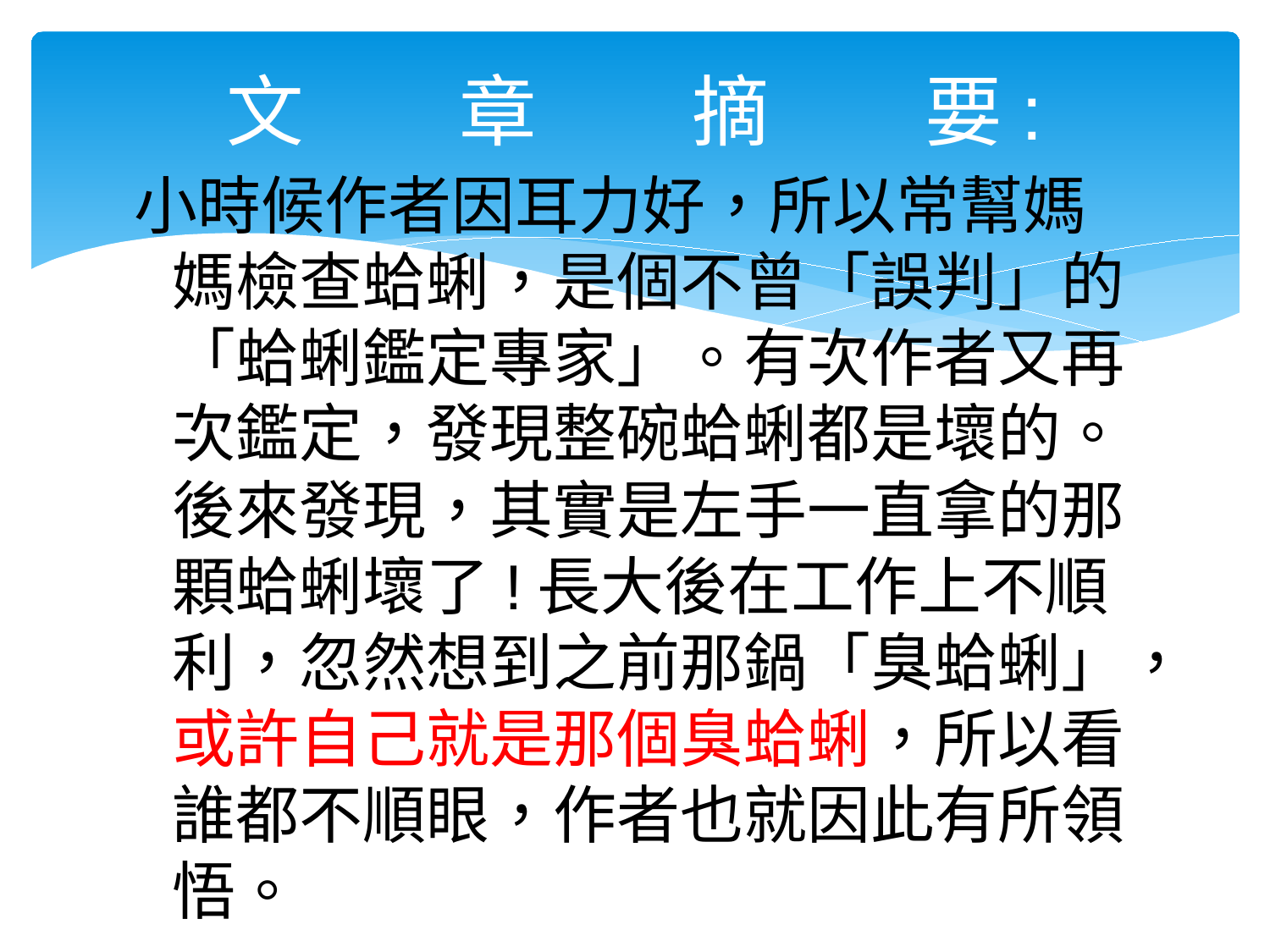

# 文　　章　　摘　　要:
小時候作者因耳力好，所以常幫媽媽檢查蛤蜊，是個不曾「誤判」的「蛤蜊鑑定專家」。有次作者又再次鑑定，發現整碗蛤蜊都是壞的。後來發現，其實是左手一直拿的那顆蛤蜊壞了!長大後在工作上不順利，忽然想到之前那鍋「臭蛤蜊」，或許自己就是那個臭蛤蜊，所以看誰都不順眼，作者也就因此有所領悟。